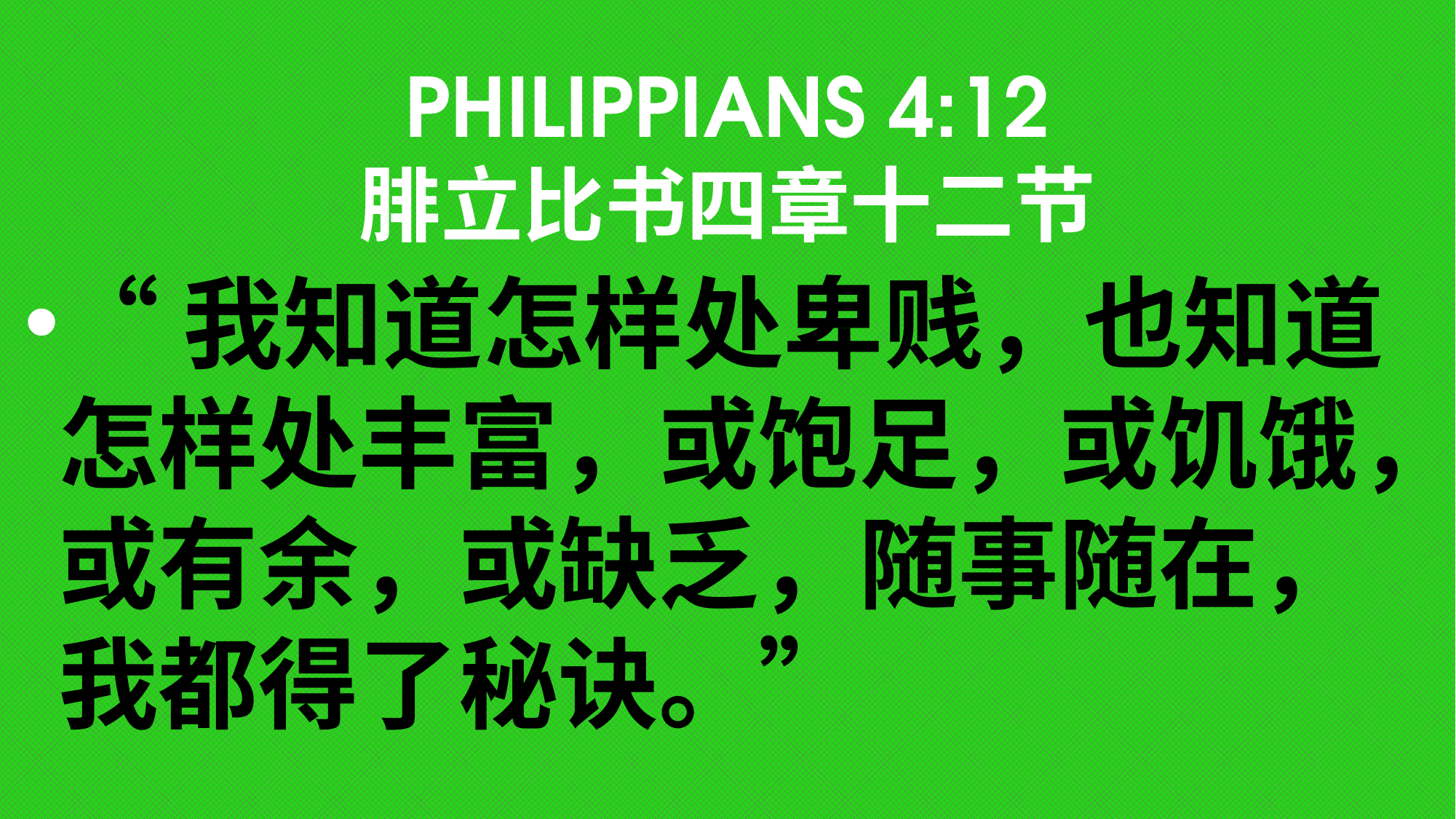

# Philippians 4:12 腓立比书四章十二节
“我知道怎样处卑贱，也知道怎样处丰富，或饱足，或饥饿，或有余，或缺乏，随事随在，我都得了秘诀。”